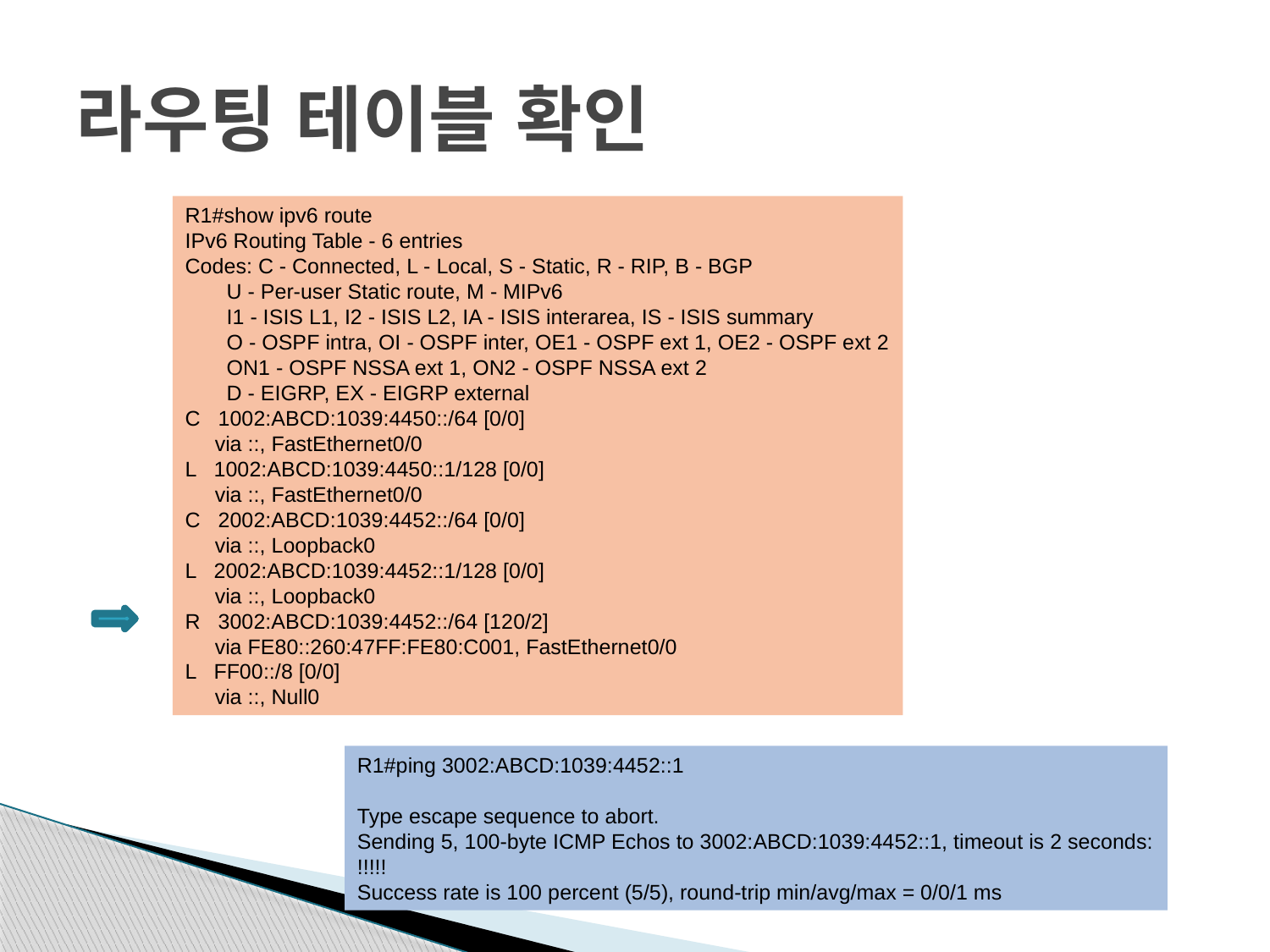

# 라우팅 테이블 확인
R1#show ipv6 route
IPv6 Routing Table - 6 entries
Codes: C - Connected, L - Local, S - Static, R - RIP, B - BGP
       U - Per-user Static route, M - MIPv6
       I1 - ISIS L1, I2 - ISIS L2, IA - ISIS interarea, IS - ISIS summary
       O - OSPF intra, OI - OSPF inter, OE1 - OSPF ext 1, OE2 - OSPF ext 2
       ON1 - OSPF NSSA ext 1, ON2 - OSPF NSSA ext 2
       D - EIGRP, EX - EIGRP external
C   1002:ABCD:1039:4450::/64 [0/0]
     via ::, FastEthernet0/0
L   1002:ABCD:1039:4450::1/128 [0/0]
     via ::, FastEthernet0/0
C   2002:ABCD:1039:4452::/64 [0/0]
     via ::, Loopback0
L   2002:ABCD:1039:4452::1/128 [0/0]
     via ::, Loopback0
R   3002:ABCD:1039:4452::/64 [120/2]
     via FE80::260:47FF:FE80:C001, FastEthernet0/0
L   FF00::/8 [0/0]
     via ::, Null0

R1#ping 3002:ABCD:1039:4452::1

Type escape sequence to abort.
Sending 5, 100-byte ICMP Echos to 3002:ABCD:1039:4452::1, timeout is 2 seconds:
!!!!!
Success rate is 100 percent (5/5), round-trip min/avg/max = 0/0/1 ms